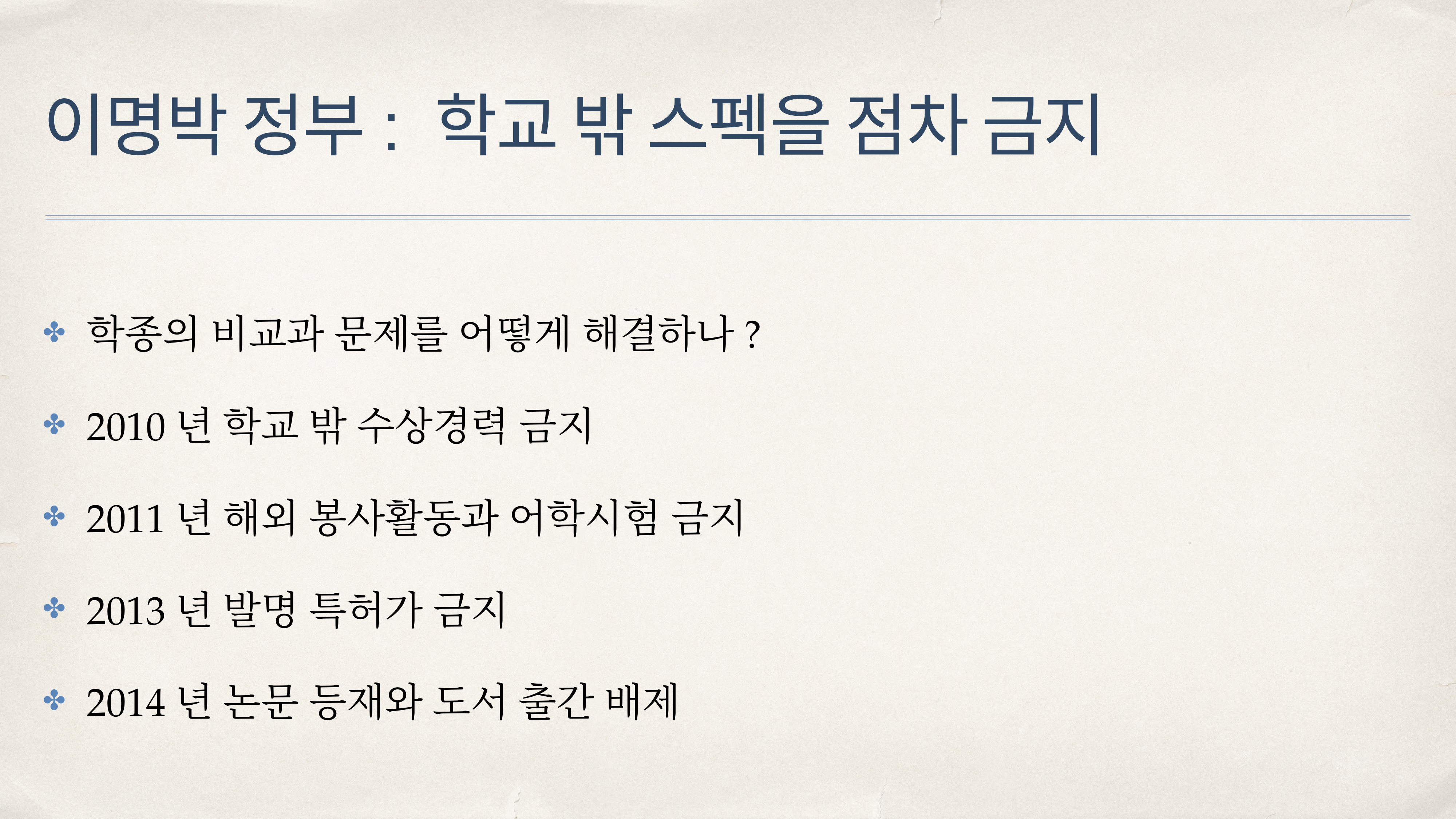

# 이명박 정부: 학교 밖 스펙을 점차 금지
학종의 비교과 문제를 어떻게 해결하나?
2010년 학교 밖 수상경력 금지
2011년 해외 봉사활동과 어학시험 금지
2013년 발명 특허가 금지
2014년 논문 등재와 도서 출간 배제